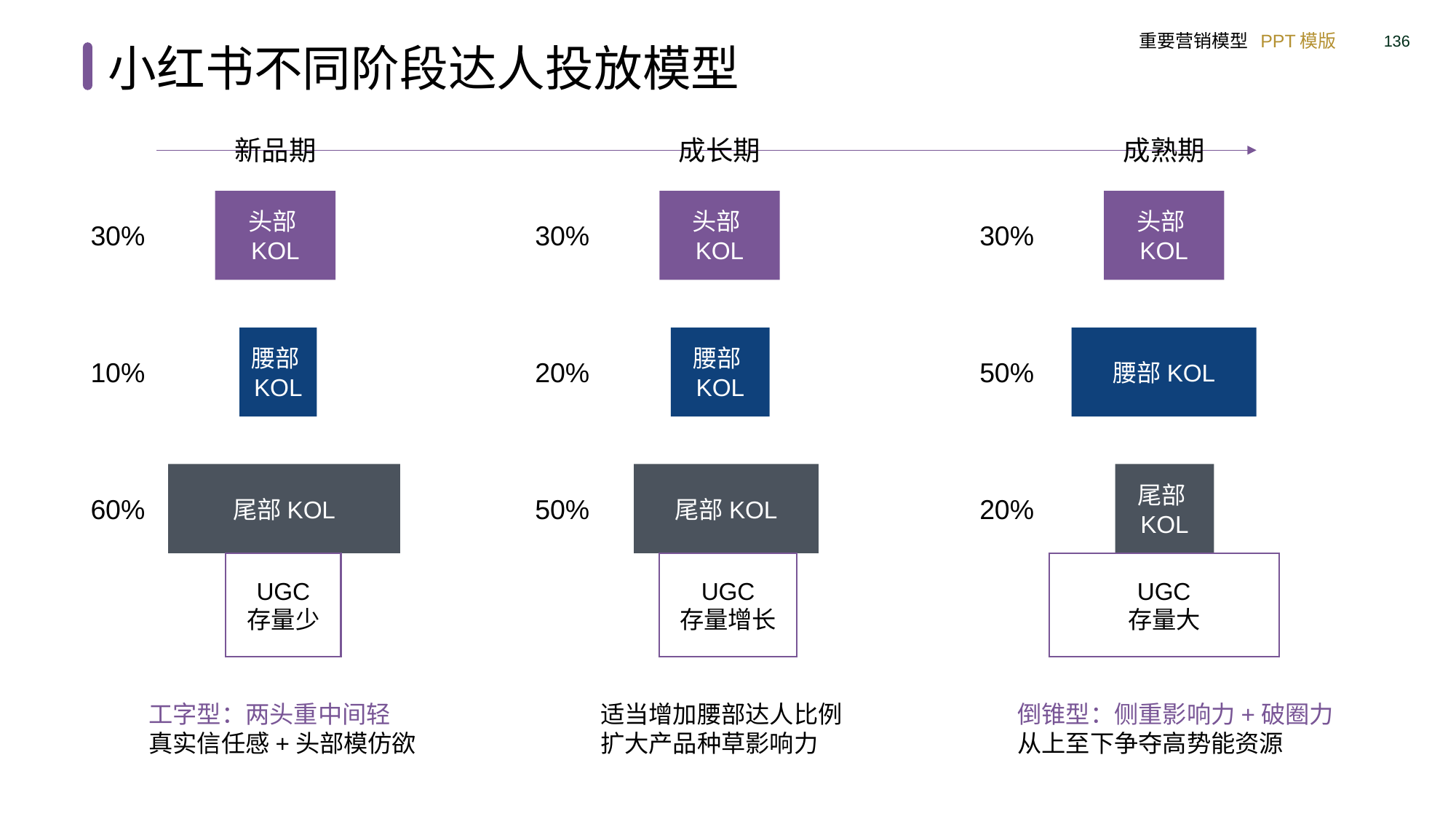

小红书不同阶段达人投放模型
新品期
成长期
成熟期
头部KOL
头部KOL
头部KOL
30%
30%
30%
腰部KOL
腰部KOL
腰部KOL
10%
20%
50%
尾部KOL
尾部KOL
尾部KOL
60%
50%
20%
UGC
存量大
UGC
存量少
UGC
存量增长
工字型：两头重中间轻
真实信任感+头部模仿欲
适当增加腰部达人比例
扩大产品种草影响力
倒锥型：侧重影响力+破圈力
从上至下争夺高势能资源